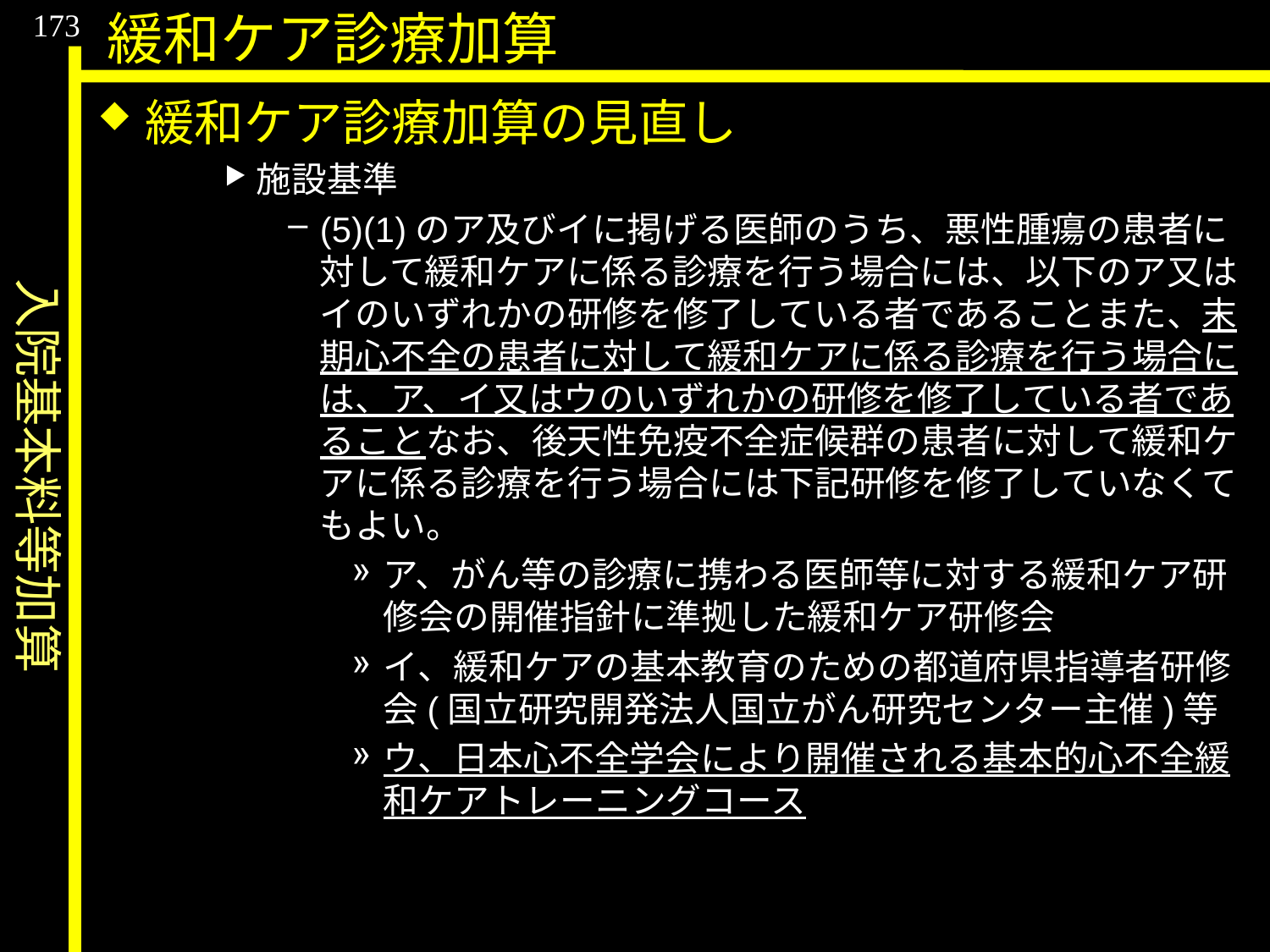

入院基本料等加算
173
緩和ケア診療加算

緩和ケア診療加算の見直し
施設基準
(5)(1)のア及びイに掲げる医師のうち、悪性腫瘍の患者に対して緩和ケアに係る診療を行う場合には、以下のア又はイのいずれかの研修を修了している者であることまた、末期心不全の患者に対して緩和ケアに係る診療を行う場合には、ア、イ又はウのいずれかの研修を修了している者であることなお、後天性免疫不全症候群の患者に対して緩和ケアに係る診療を行う場合には下記研修を修了していなくてもよい。
ア、がん等の診療に携わる医師等に対する緩和ケア研修会の開催指針に準拠した緩和ケア研修会
イ、緩和ケアの基本教育のための都道府県指導者研修会(国立研究開発法人国立がん研究センター主催)等
ウ、日本心不全学会により開催される基本的心不全緩和ケアトレーニングコース